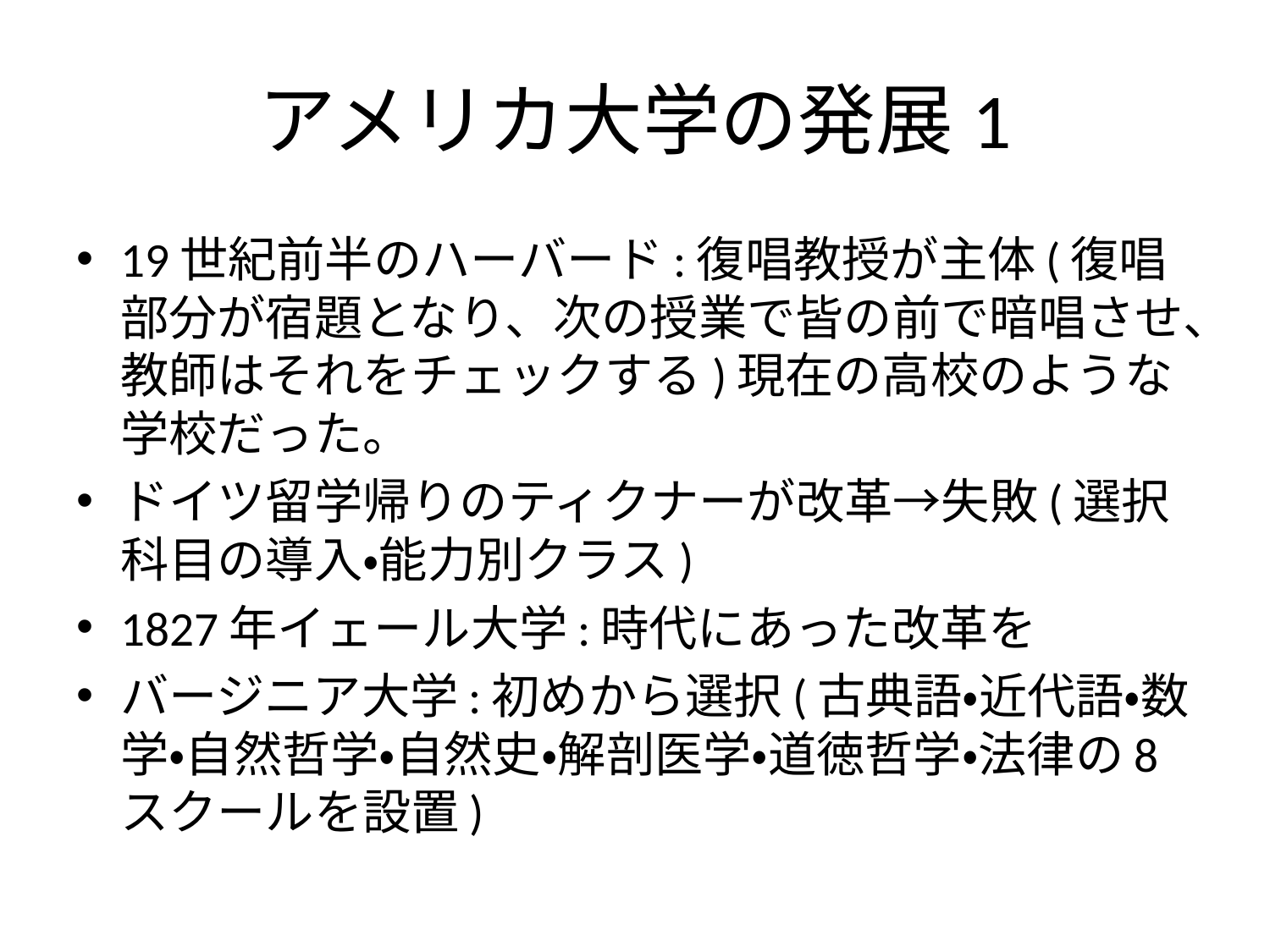

# アメリカ大学の発展1
19世紀前半のハーバード:復唱教授が主体(復唱部分が宿題となり、次の授業で皆の前で暗唱させ、教師はそれをチェックする)現在の高校のような学校だった。
ドイツ留学帰りのティクナーが改革→失敗(選択科目の導入・能力別クラス)
1827年イェール大学:時代にあった改革を
バージニア大学:初めから選択(古典語・近代語・数学・自然哲学・自然史・解剖医学・道徳哲学・法律の8スクールを設置)